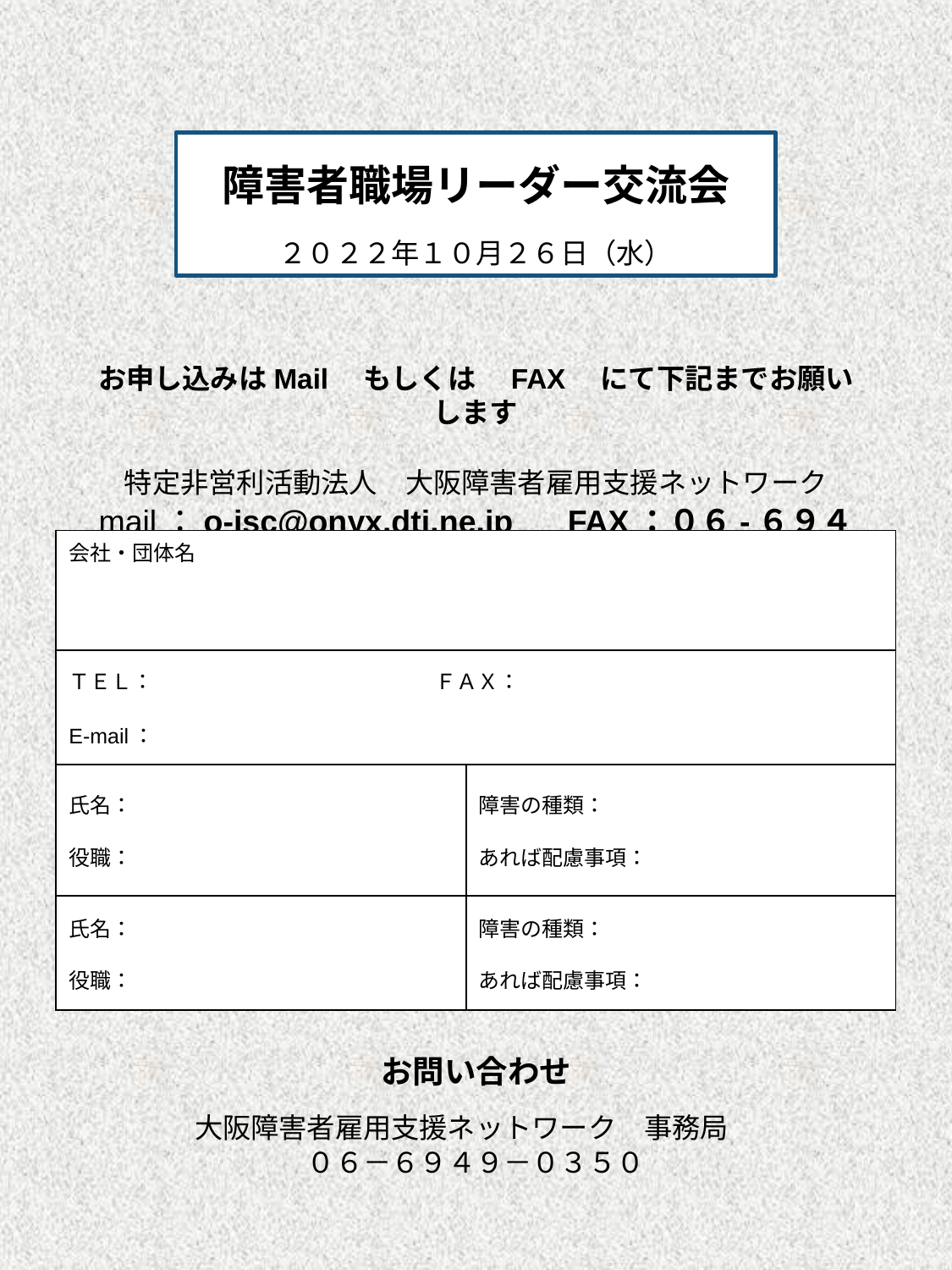

障害者職場リーダー交流会

２０２２年１０月２６日（水）
お申し込みはMail　もしくは　FAX　にて下記までお願いします

特定非営利活動法人　大阪障害者雇用支援ネットワーク
mail：o-isc@onyx.dti.ne.jp　 FAX：０６-６９４９-１２５６
| 会社・団体名 |  |
| --- | --- |
| ＴＥＬ：　　 　ＦＡＸ： E-mail： |  |
| 氏名： 役職： | 障害の種類： あれば配慮事項： |
| 氏名： 役職： | 障害の種類： あれば配慮事項： |
お問い合わせ

大阪障害者雇用支援ネットワーク　事務局
０６－６９４９－０３５０